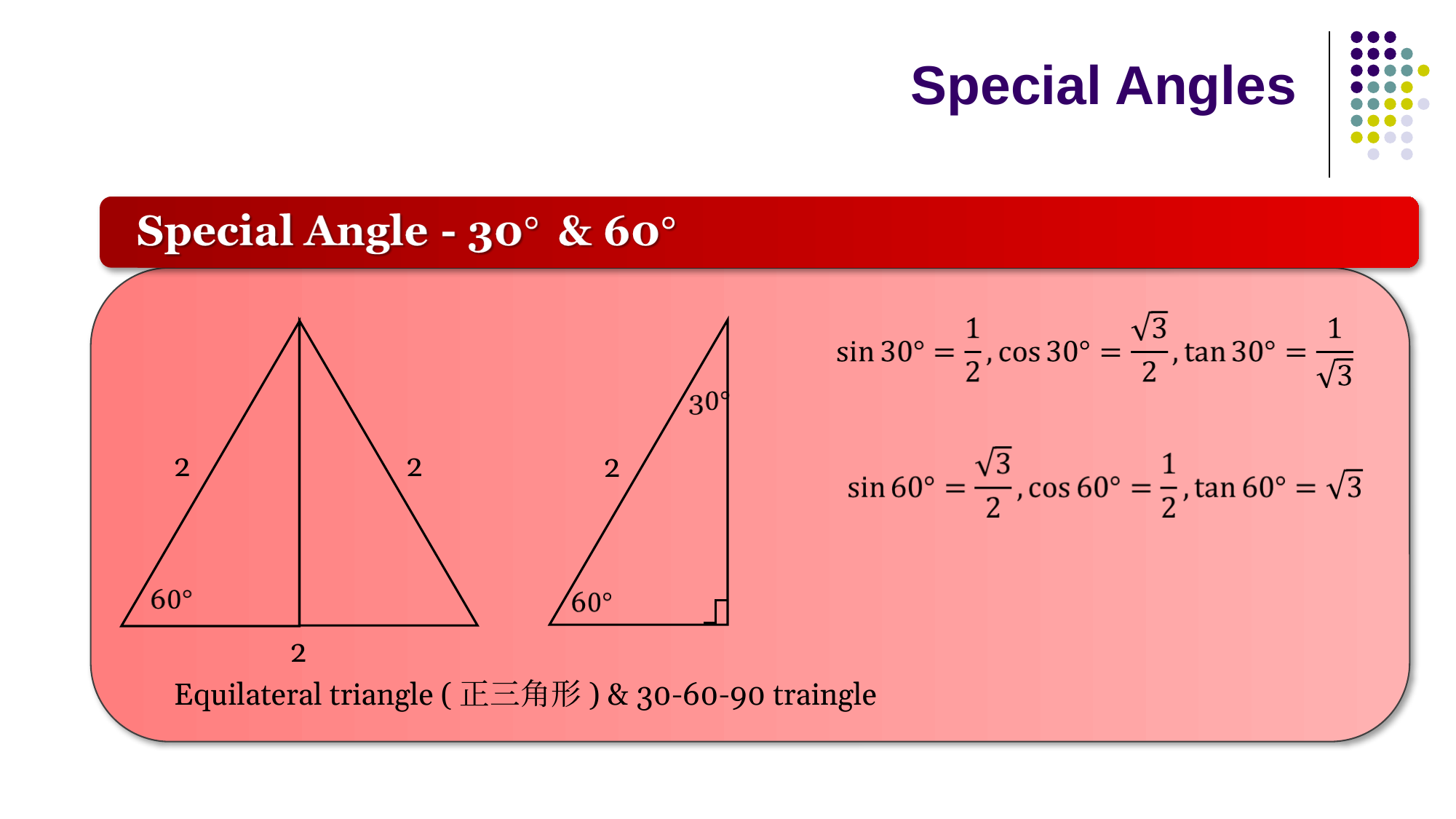

# Special Angles

2
2

2

2
Equilateral triangle (正三角形) & 30-60-90 traingle